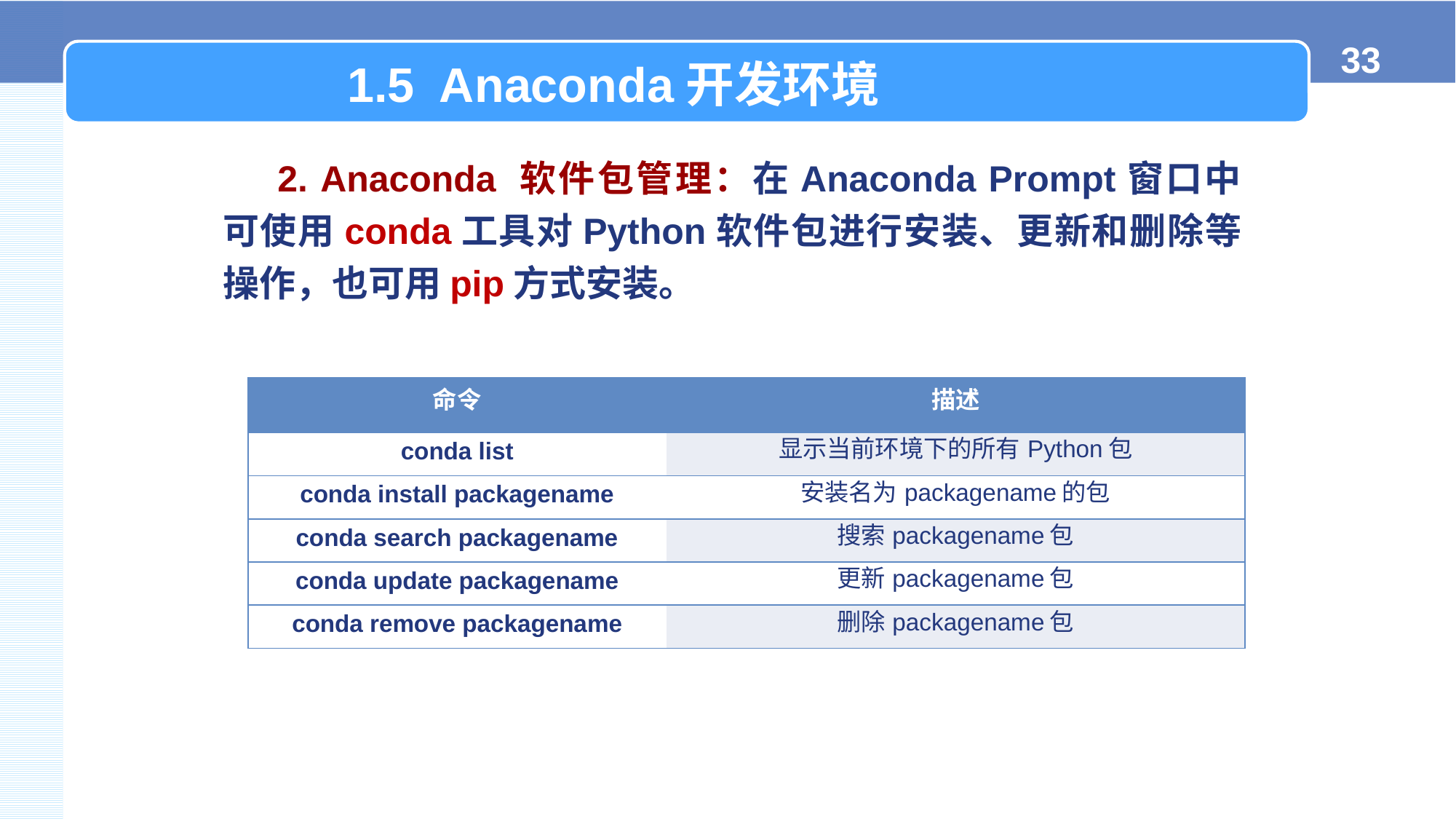

1.5  Anaconda开发环境
2. Anaconda 软件包管理：在Anaconda Prompt窗口中可使用conda工具对Python软件包进行安装、更新和删除等操作，也可用pip方式安装。
| 命令 | 描述 |
| --- | --- |
| conda list | 显示当前环境下的所有Python包 |
| conda install packagename | 安装名为packagename的包 |
| conda search packagename | 搜索packagename包 |
| conda update packagename | 更新packagename包 |
| conda remove packagename | 删除packagename包 |